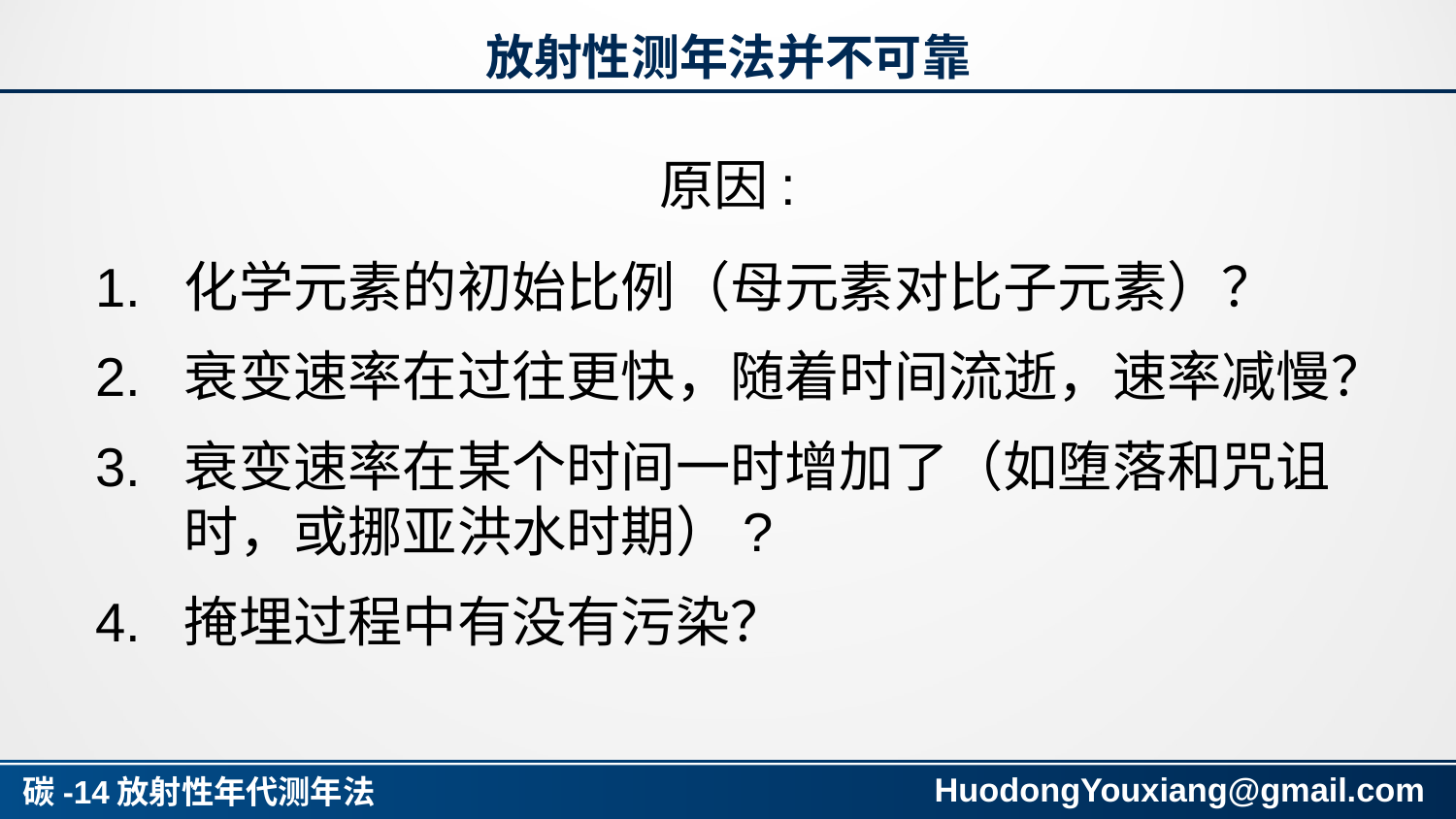

# 放射性测年法并不可靠
原因:
化学元素的初始比例（母元素对比子元素）？
衰变速率在过往更快，随着时间流逝，速率减慢？
衰变速率在某个时间一时增加了（如堕落和咒诅时，或挪亚洪水时期）?
掩埋过程中有没有污染？